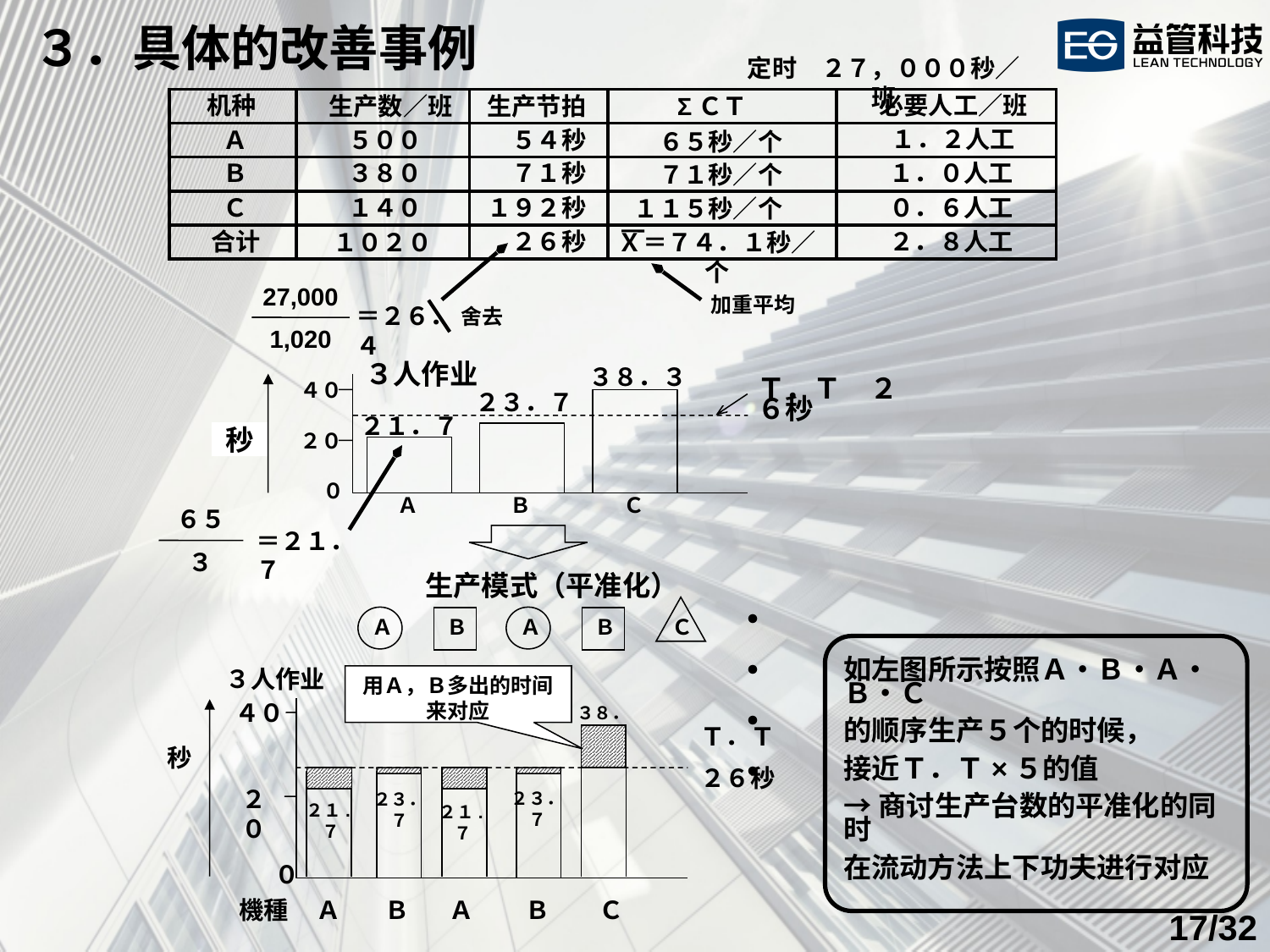

３．具体的改善事例
定时　２７，０００秒／班
机种
必要人工／班
生产数／班
生产节拍
ΣＣＴ

１．２人工
Ａ
５００
　５４秒
　６５秒／个

Ｂ
３８０
　７１秒
１．０人工
　７１秒／个

Ｃ
１４０
１９２秒
０．６人工
１１５秒／个

合计
　２６秒
２．８人工
１０２０
Ｘ＝７４．１秒／个

27,000
加重平均
＝２６．４
舍去

1,020

３人作业
３８．３
４０

Ｔ．Ｔ　２６秒
２３．７

２１．７

２０
秒

０
Ａ
Ｂ
Ｃ
６５
＝２１．７
３

生产模式（平准化）
・・・・

Ｃ

Ａ

Ａ
Ｂ

Ｂ

如左图所示按照Ａ・Ｂ・Ａ・Ｂ・Ｃ
的顺序生产５个的时候，
接近Ｔ．Ｔ×５的值
→商讨生产台数的平准化的同时
在流动方法上下功夫进行对应
３人作业
用Ａ，Ｂ多出的时间
来对应
４０
３８．３

Ｔ．Ｔ
２６秒

秒

２０
２３．７
２３．７
２１.７
２１.７

０
機種
Ａ
Ｂ
Ａ
Ｂ
Ｃ
17/32